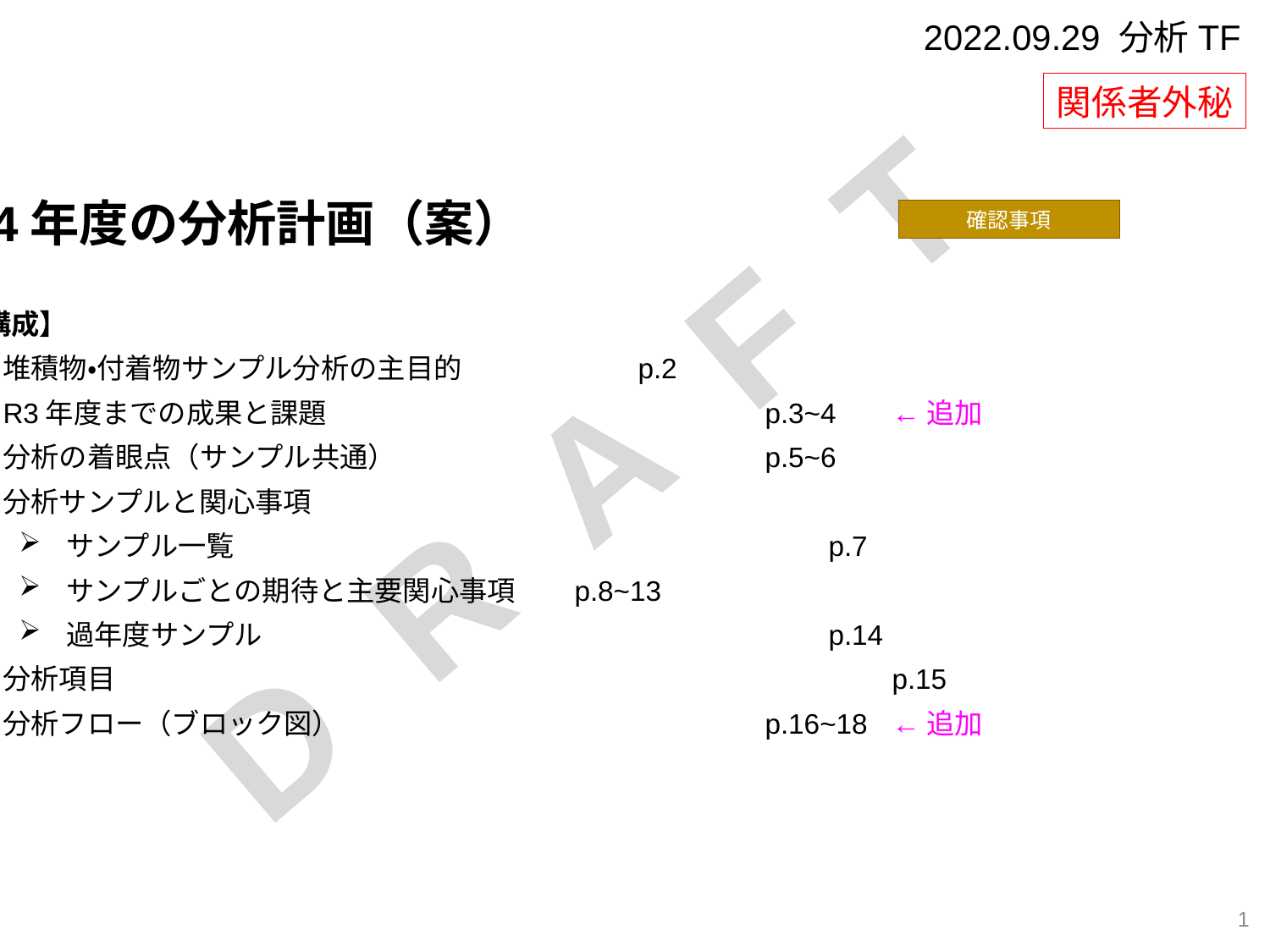

2022.09.29 分析TF
関係者外秘
R4年度の分析計画（案）

【構成】
堆積物・付着物サンプル分析の主目的		p.2
R3年度までの成果と課題				p.3~4	←追加
分析の着眼点（サンプル共通）			p.5~6
分析サンプルと関心事項
サンプル一覧					p.7
サンプルごとの期待と主要関心事項	p.8~13
過年度サンプル					p.14
分析項目							p.15
分析フロー（ブロック図）				p.16~18	←追加
確認事項
1